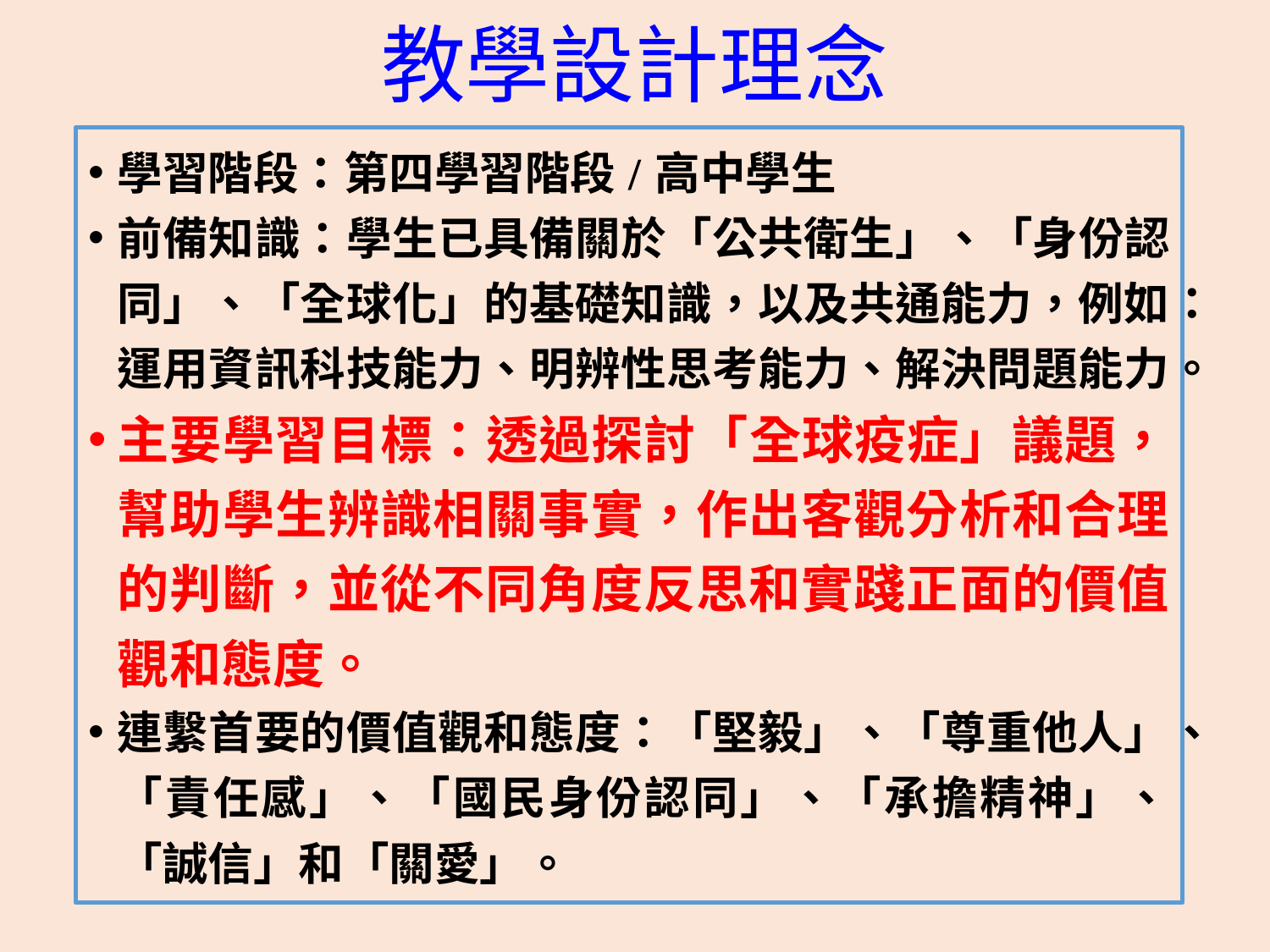

# 教學設計理念
學習階段：第四學習階段 / 高中學生
前備知識：學生已具備關於「公共衛生」、「身份認同」、「全球化」的基礎知識，以及共通能力，例如：運用資訊科技能力、明辨性思考能力、解決問題能力。
主要學習目標：透過探討「全球疫症」議題，幫助學生辨識相關事實，作出客觀分析和合理的判斷，並從不同角度反思和實踐正面的價值觀和態度。
連繫首要的價值觀和態度：「堅毅」、「尊重他人」、「責任感」、「國民身份認同」、「承擔精神」、「誠信」和「關愛」。